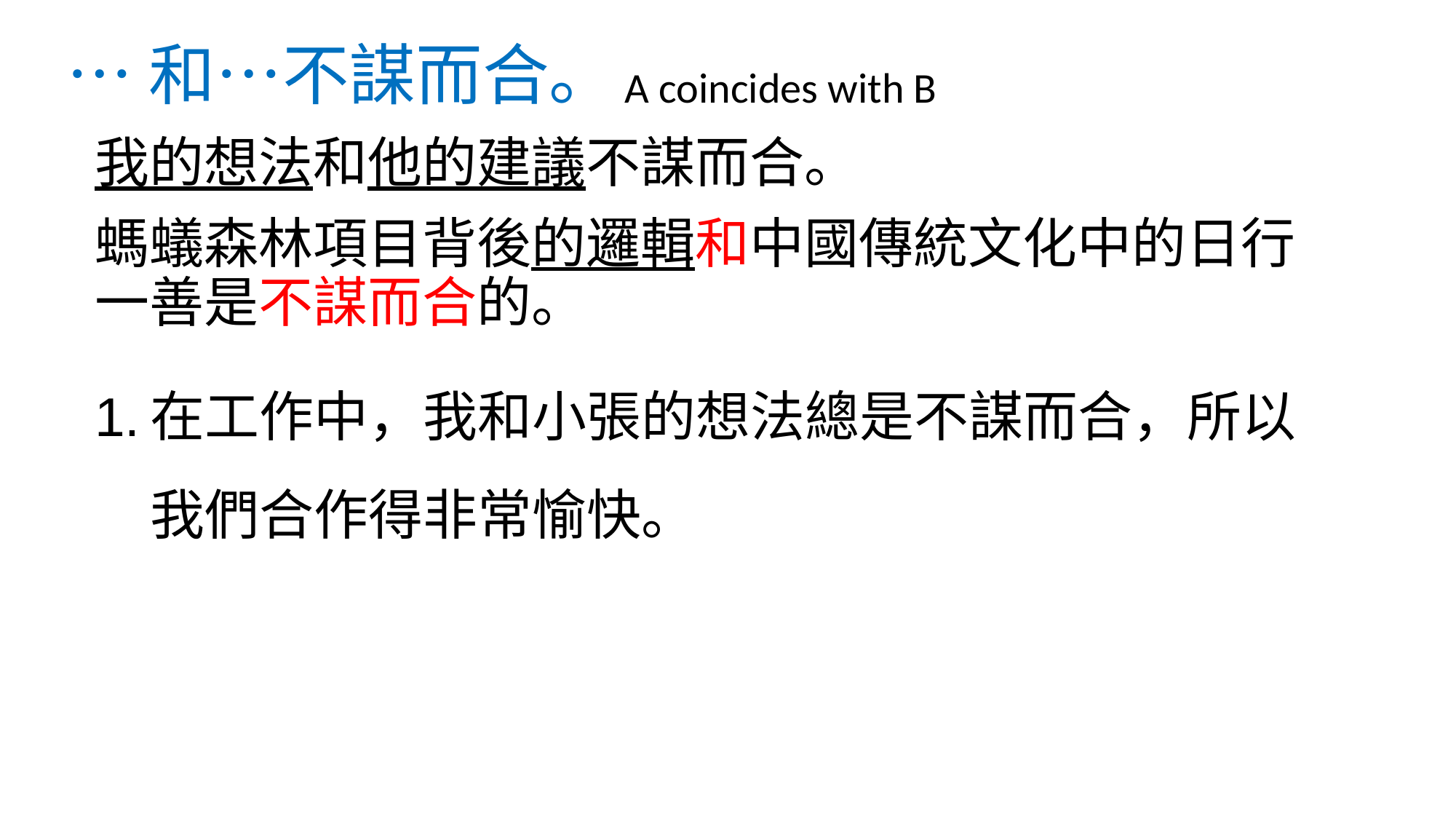

# …和…不謀而合。
A coincides with B
我的想法和他的建議不謀而合。
螞蟻森林項目背後的邏輯和中國傳統文化中的日行一善是不謀而合的。
在工作中，我和小張的想法總是不謀而合，所以我們合作得非常愉快。